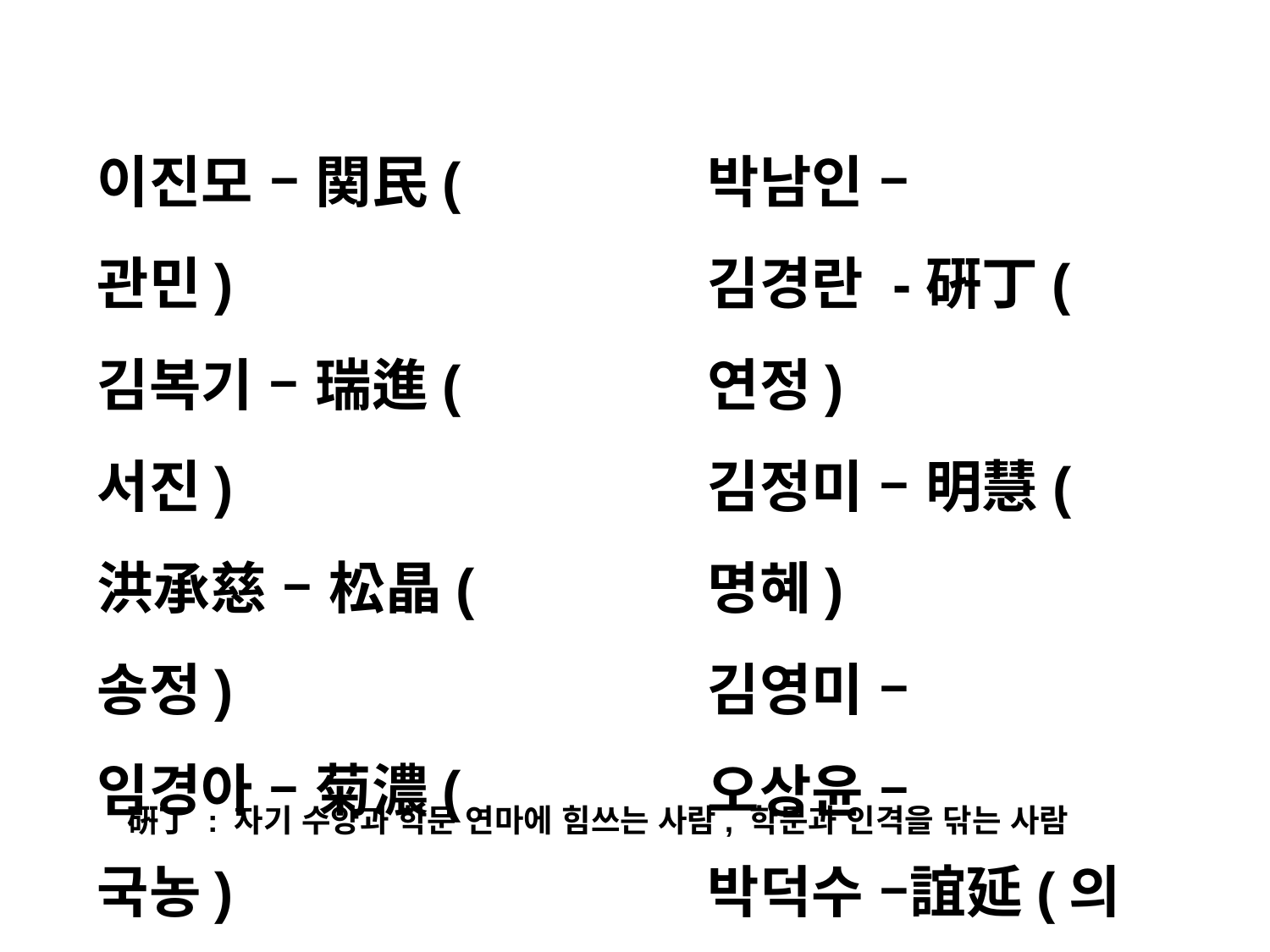

이진모 – 関民(관민)
김복기 – 瑞進(서진)
洪承慈 – 松晶(송정)
임경아 – 菊濃(국농)
홍성욱 – 蒼海(창해)
김명숙 - 健姸(건연)
박남인 –
김경란 -硏丁(연정)
김정미 – 明慧(명혜)
김영미 –
오상윤 –
박덕수 –誼延(의연)

硏丁 : 자기 수양과 학문 연마에 힘쓰는 사람, 학문과 인격을 닦는 사람